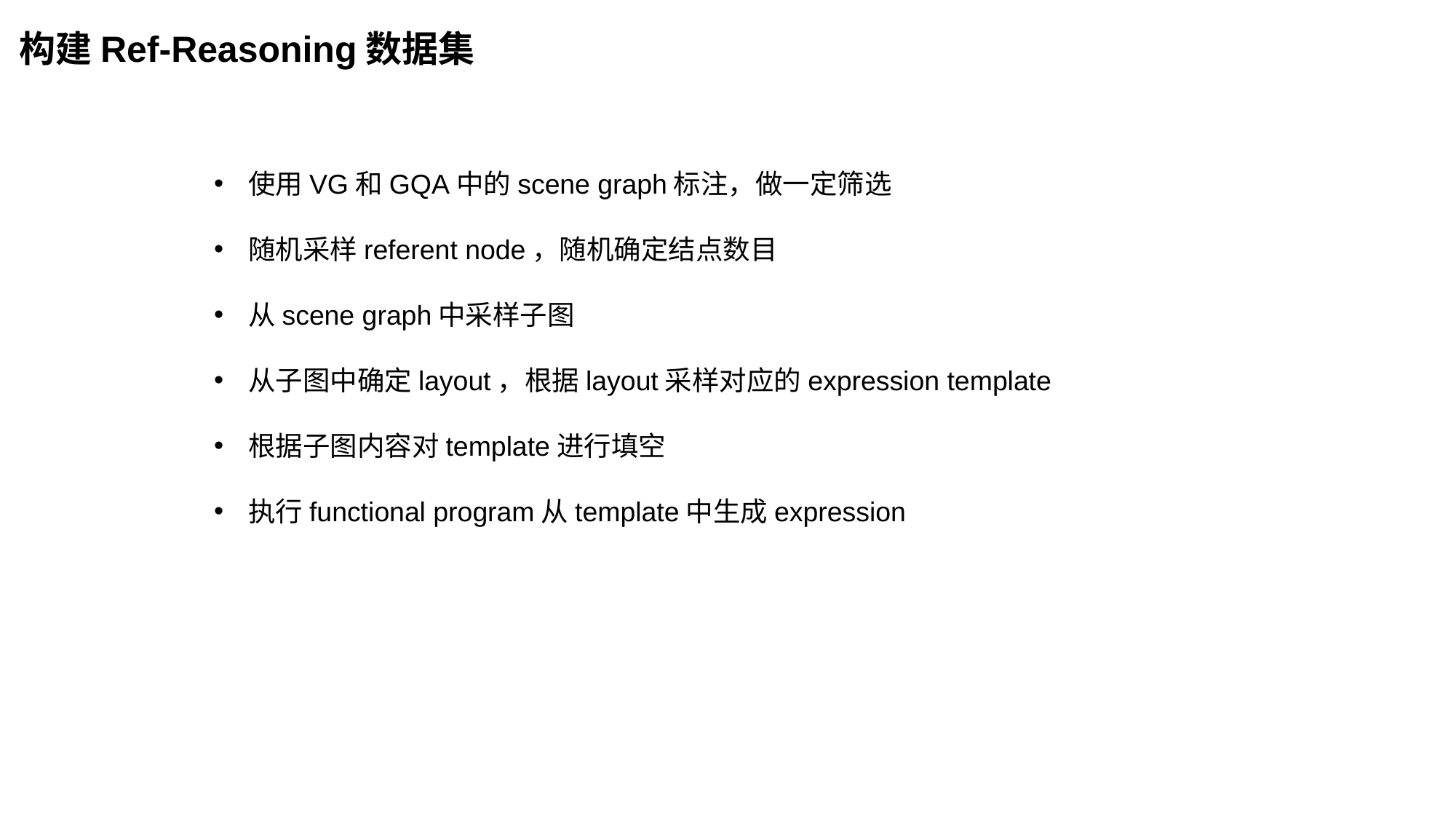

构建Ref-Reasoning数据集
使用VG和GQA中的scene graph标注，做一定筛选

随机采样referent node，随机确定结点数目

从scene graph中采样子图

从子图中确定layout，根据layout采样对应的expression template

根据子图内容对template进行填空

执行functional program从template中生成expression